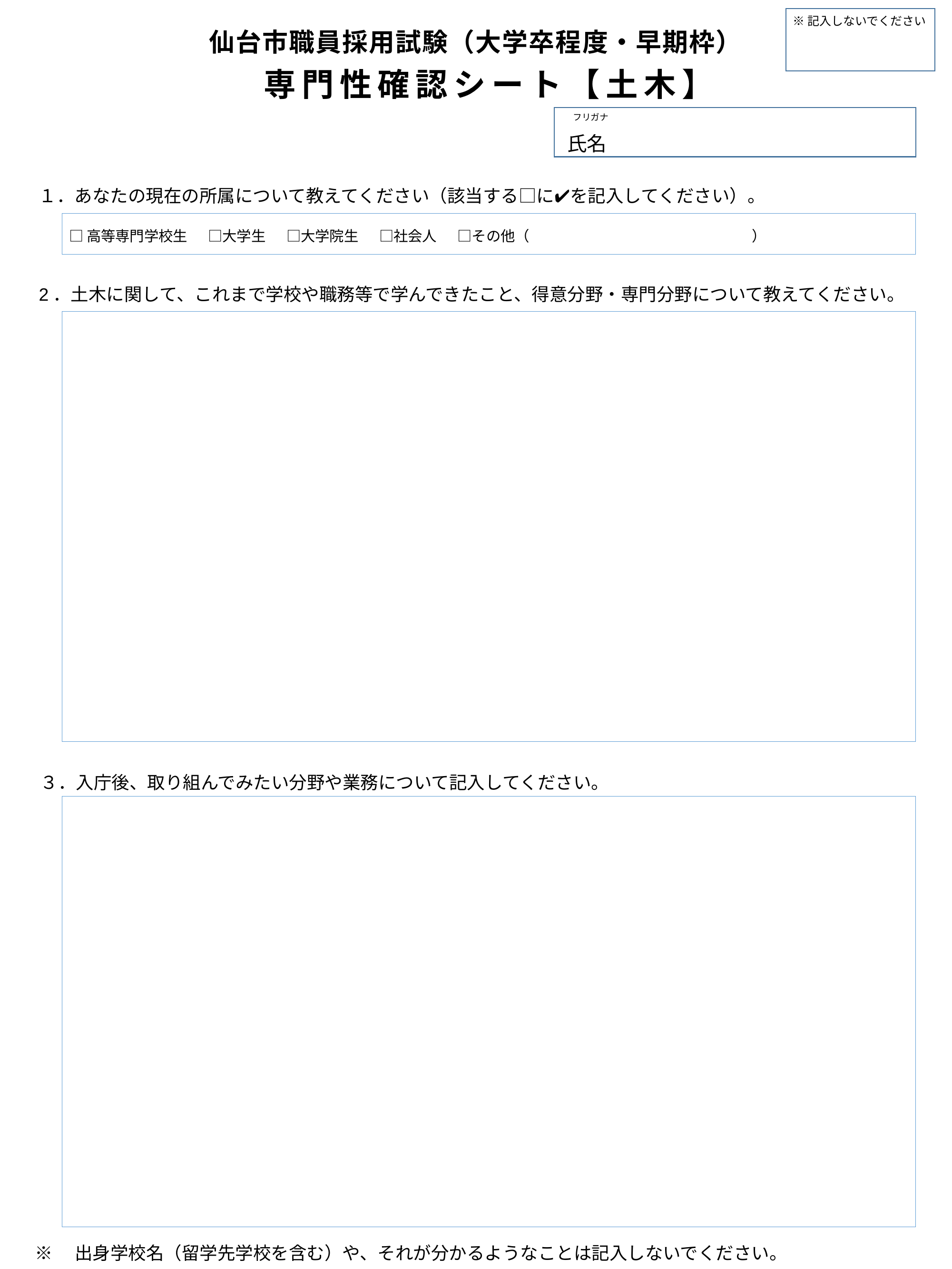

※記入しないでください

# 仙台市職員採用試験（大学卒程度・早期枠） 　専門性確認シート【土木】

フリガナ
氏名
１．あなたの現在の所属について教えてください（該当する□に✔を記入してください）。
□高等専門学校生  　□大学生　  □大学院生  　□社会人　  □その他（　　  　　　　　　　　　　　　　）
2．土木に関して、これまで学校や職務等で学んできたこと、得意分野・専門分野について教えてください。

３．入庁後、取り組んでみたい分野や業務について記入してください。

※　出身学校名（留学先学校を含む）や、それが分かるようなことは記入しないでください。